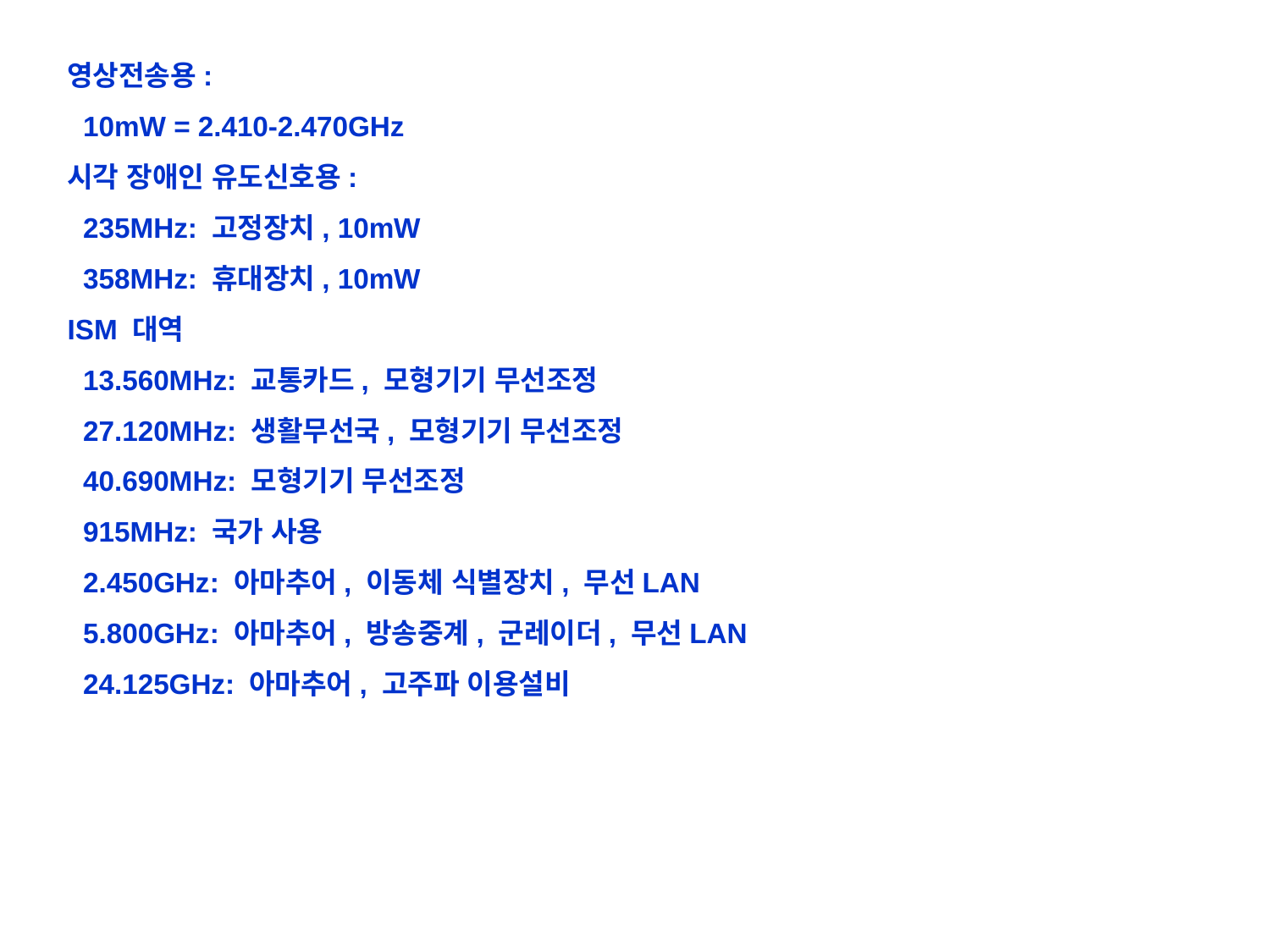

영상전송용:
  10mW = 2.410-2.470GHz
시각 장애인 유도신호용:
  235MHz: 고정장치, 10mW
  358MHz: 휴대장치, 10mW
ISM 대역
  13.560MHz: 교통카드, 모형기기 무선조정
  27.120MHz: 생활무선국, 모형기기 무선조정
  40.690MHz: 모형기기 무선조정
  915MHz: 국가 사용
  2.450GHz: 아마추어, 이동체 식별장치, 무선LAN
  5.800GHz: 아마추어, 방송중계, 군레이더, 무선LAN
  24.125GHz: 아마추어, 고주파 이용설비